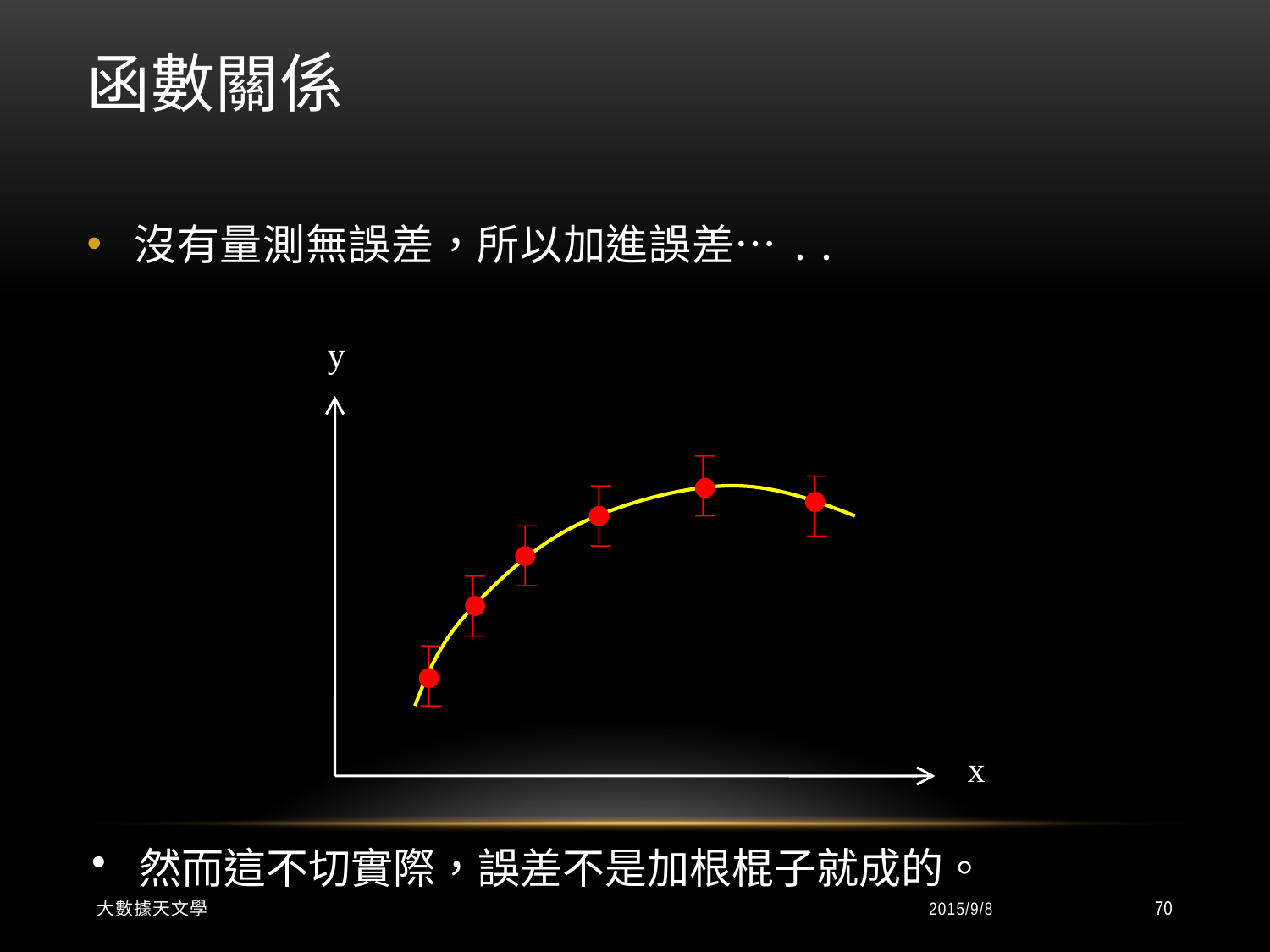

# 函數關係
沒有量測無誤差，所以加進誤差…..
y

x

然而這不切實際，誤差不是加根棍子就成的。
大數據天文學
2015/9/8
70